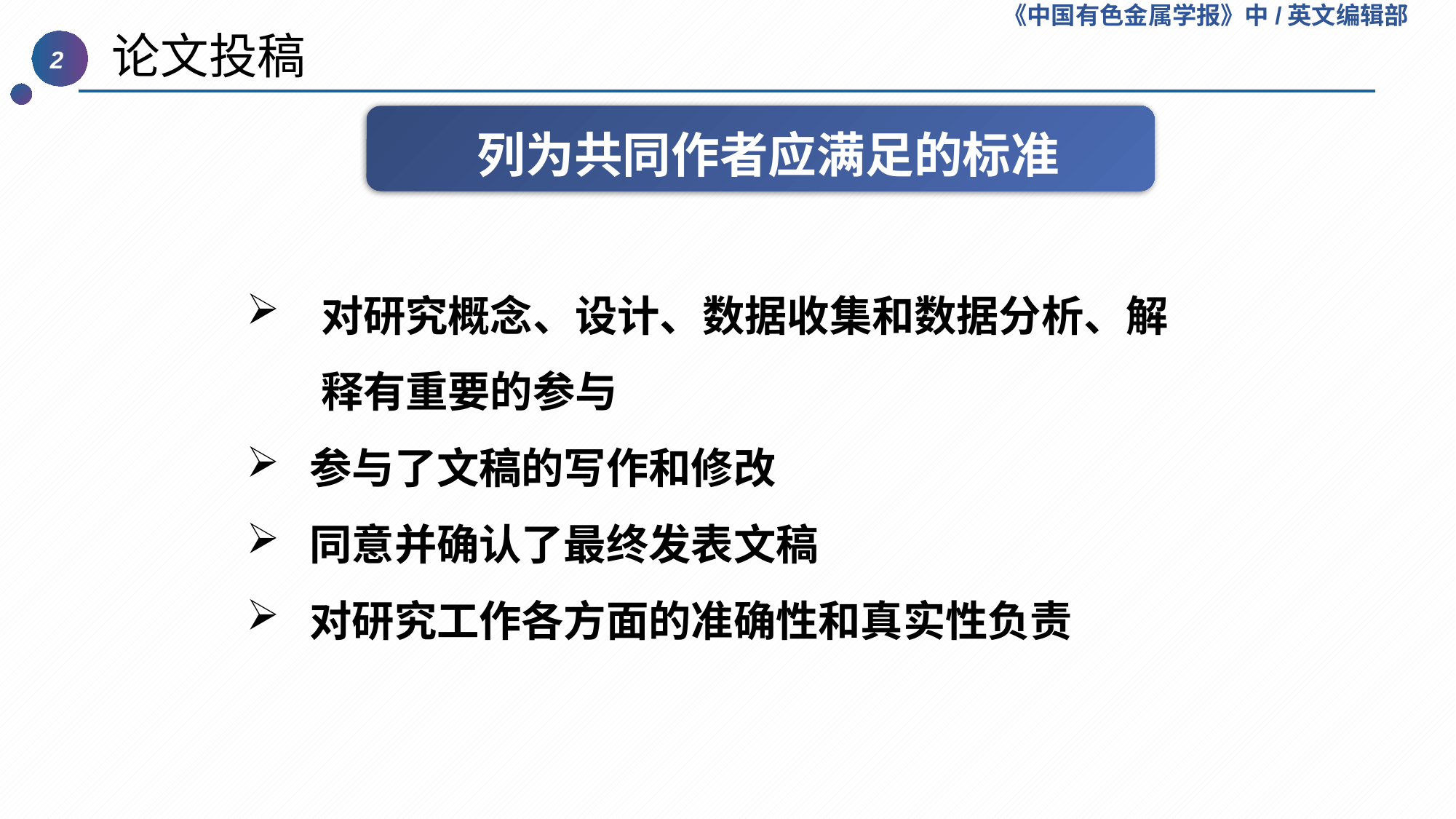

《中国有色金属学报》中/英文编辑部

      论文投稿

2

列为共同作者应满足的标准
对研究概念、设计、数据收集和数据分析、解释有重要的参与
  参与了文稿的写作和修改
  同意并确认了最终发表文稿
  对研究工作各方面的准确性和真实性负责